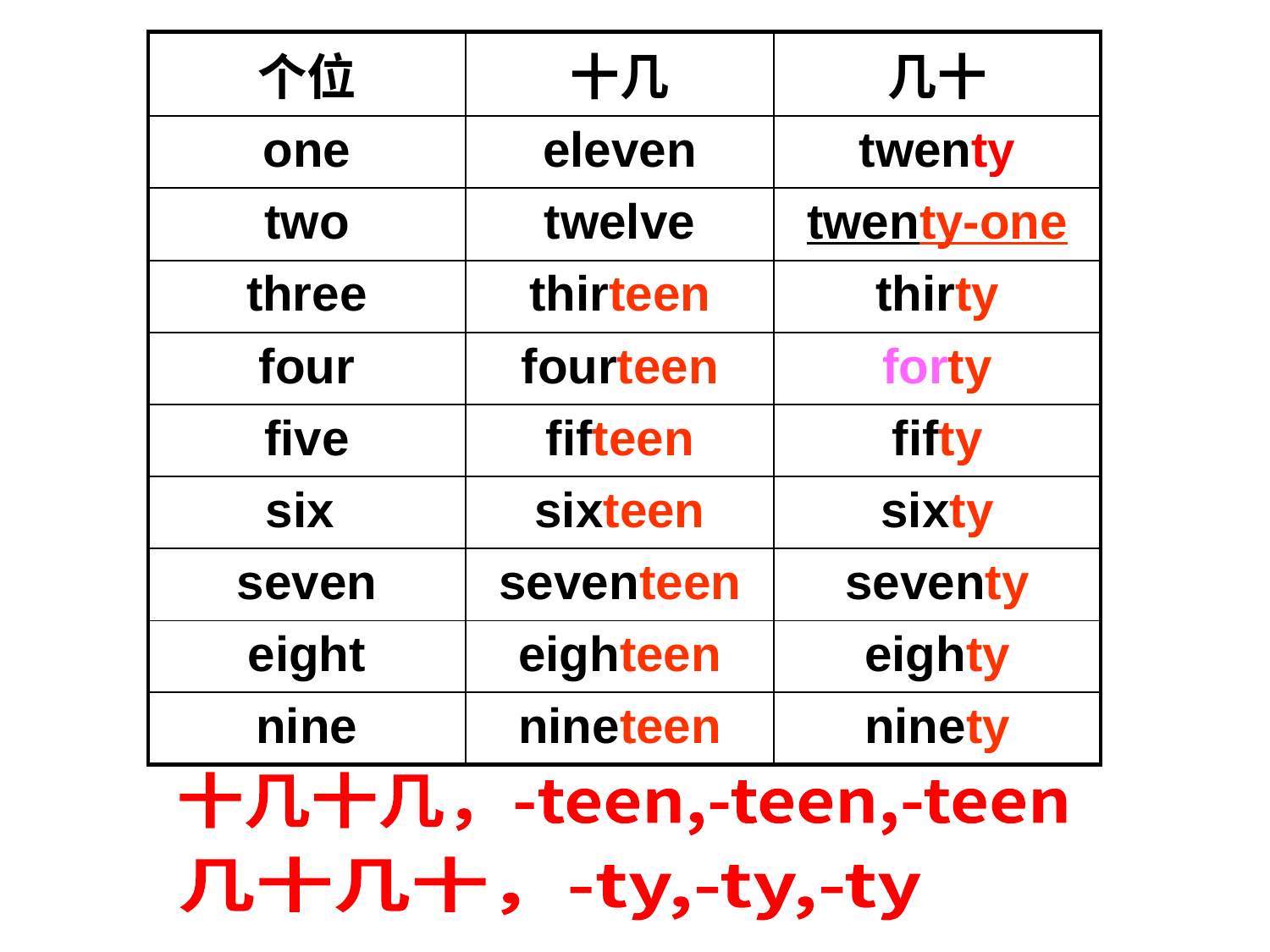

| 个位 | 十几 | 几十 |
| --- | --- | --- |
| one | eleven | twenty |
| two | twelve | twenty-one |
| three | thirteen | thirty |
| four | fourteen | forty |
| five | fifteen | fifty |
| six | sixteen | sixty |
| seven | seventeen | seventy |
| eight | eighteen | eighty |
| nine | nineteen | ninety |
十几十几，-teen,-teen,-teen
几十几十，-ty,-ty,-ty